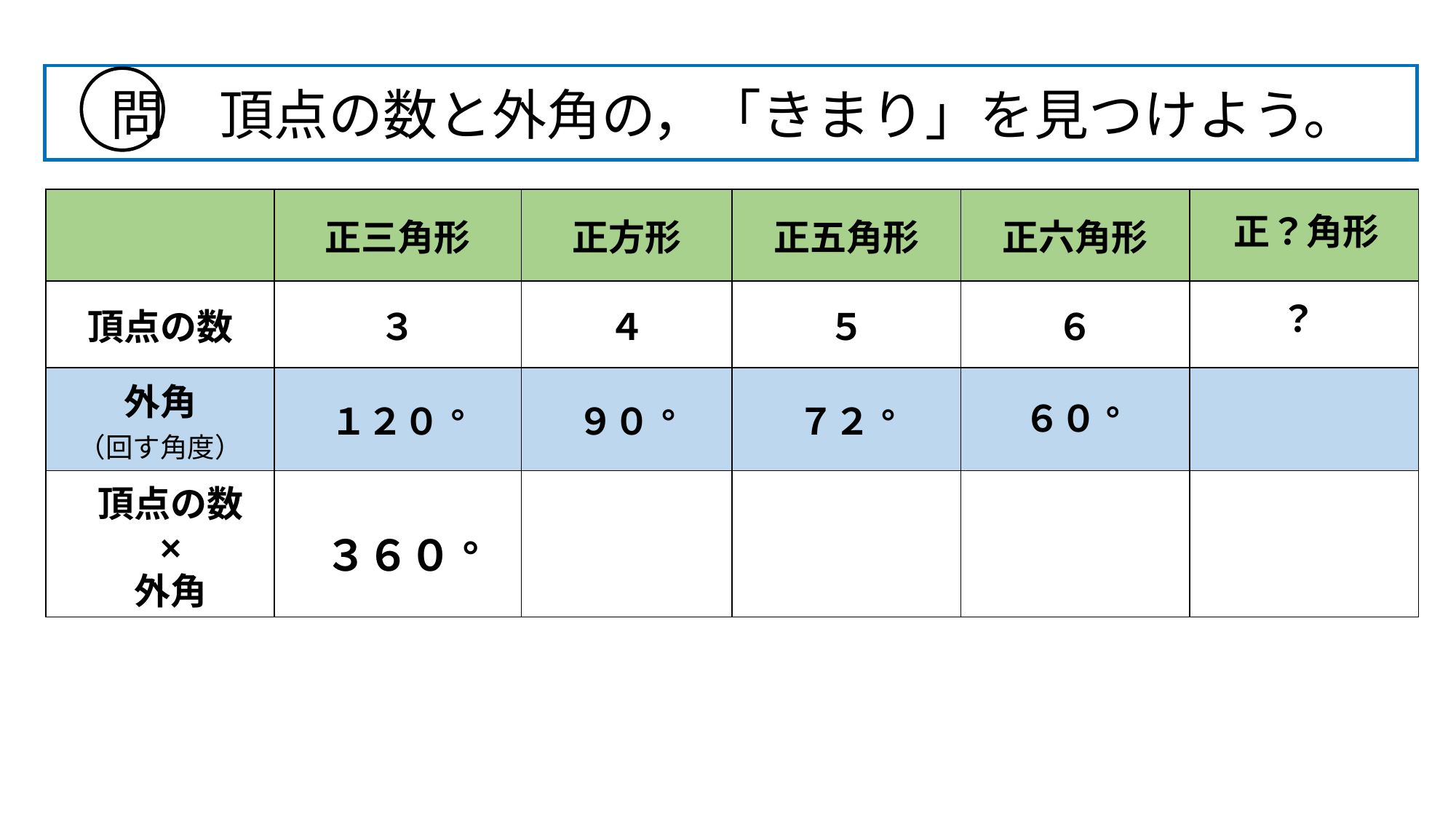

問　頂点の数と外角の，「きまり」を見つけよう。

|  | 正三角形 | 正方形 | 正五角形 | 正六角形 |  |
| --- | --- | --- | --- | --- | --- |
| 頂点の数 | ３ | ４ | ５ | ６ |  |
| 外角 （回す角度） | １２０° | ９０° | ７２° |  |  |
|  |  |  |  |  |  |
正？角形
？
６０°
頂点の数
×
外角
３６０°